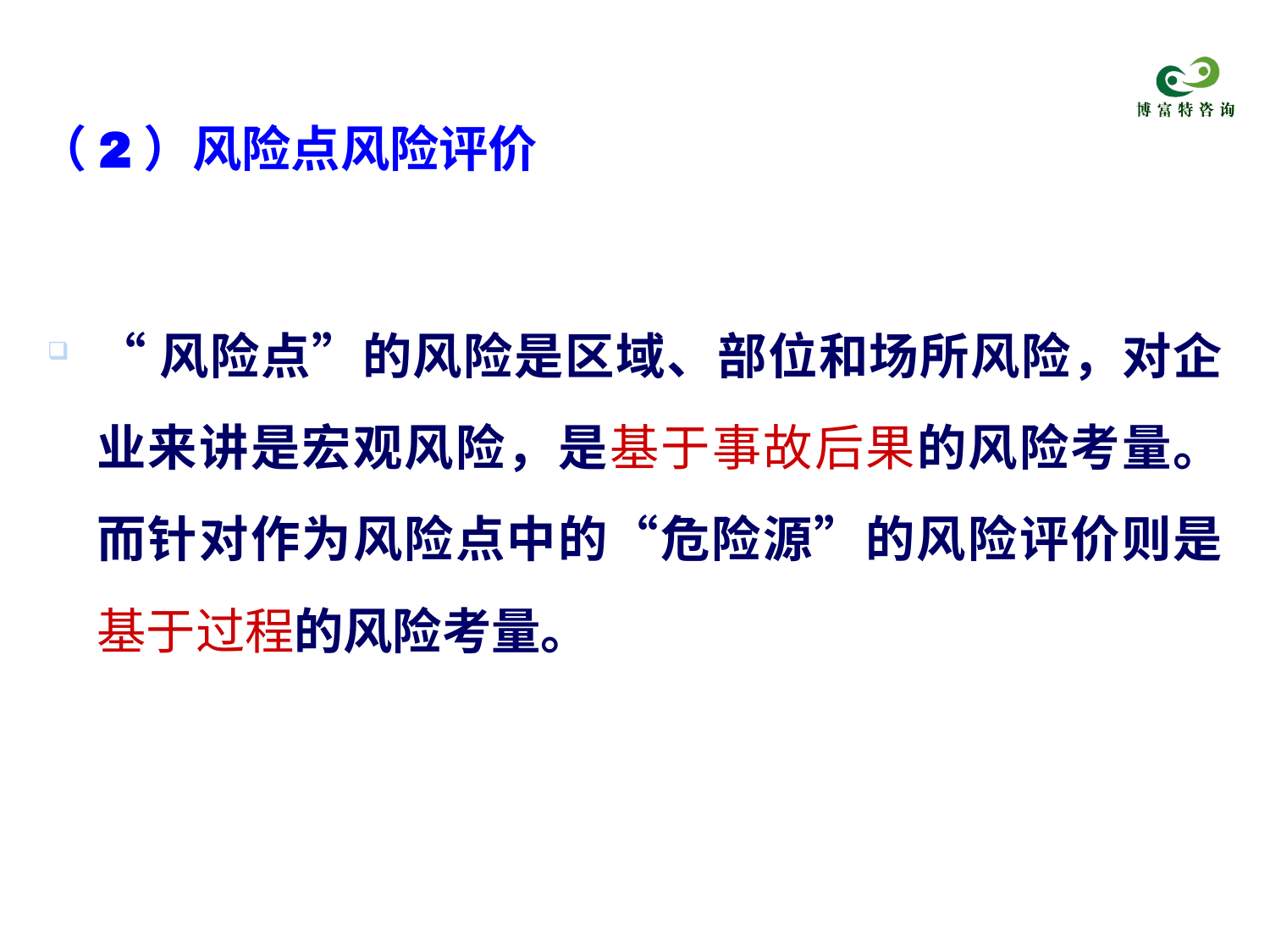

# （2）风险点风险评价
“风险点”的风险是区域、部位和场所风险，对企业来讲是宏观风险，是基于事故后果的风险考量。而针对作为风险点中的“危险源”的风险评价则是基于过程的风险考量。